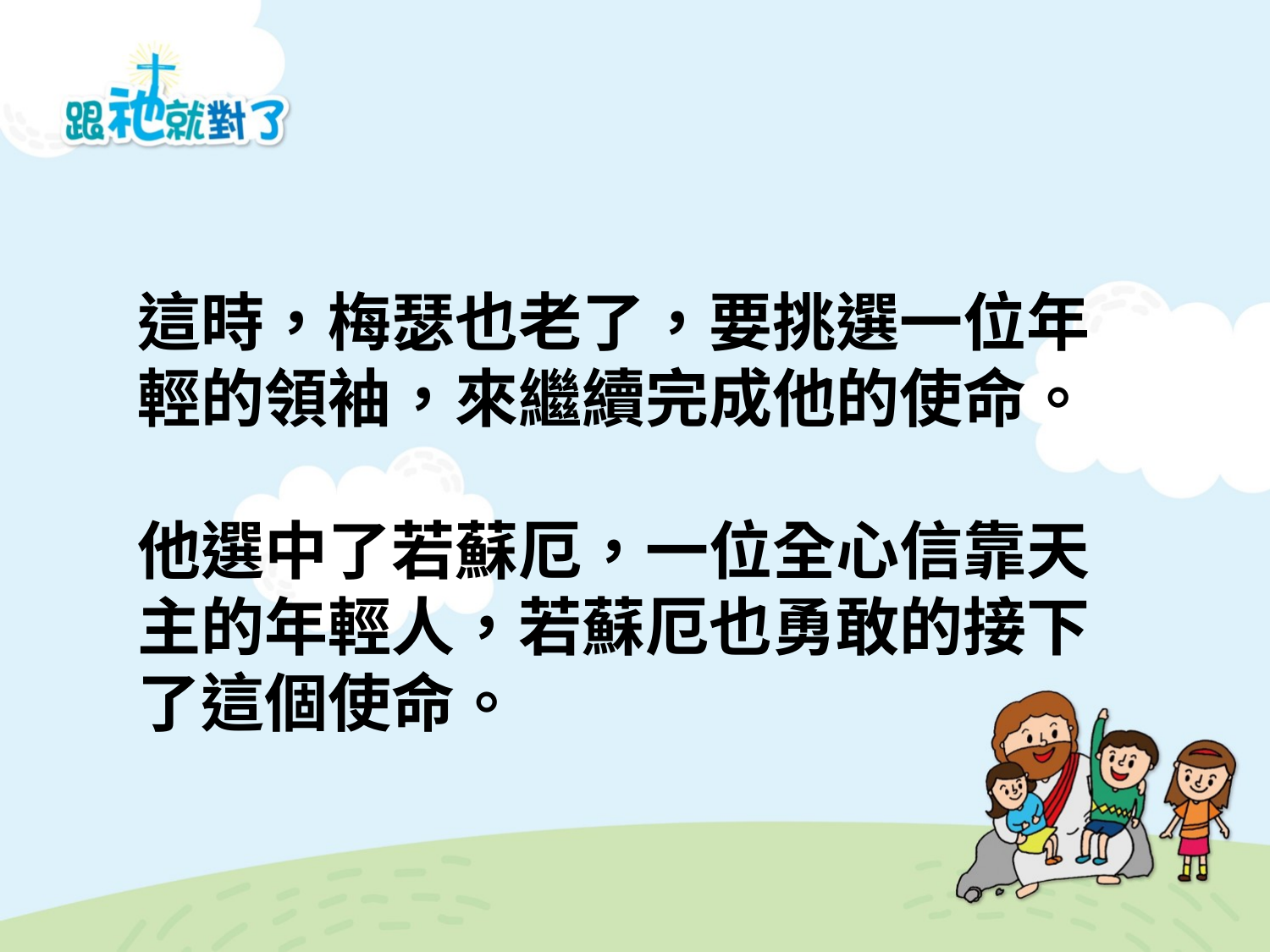

這時，梅瑟也老了，要挑選一位年輕的領袖，來繼續完成他的使命。

他選中了若蘇厄，一位全心信靠天主的年輕人，若蘇厄也勇敢的接下了這個使命。